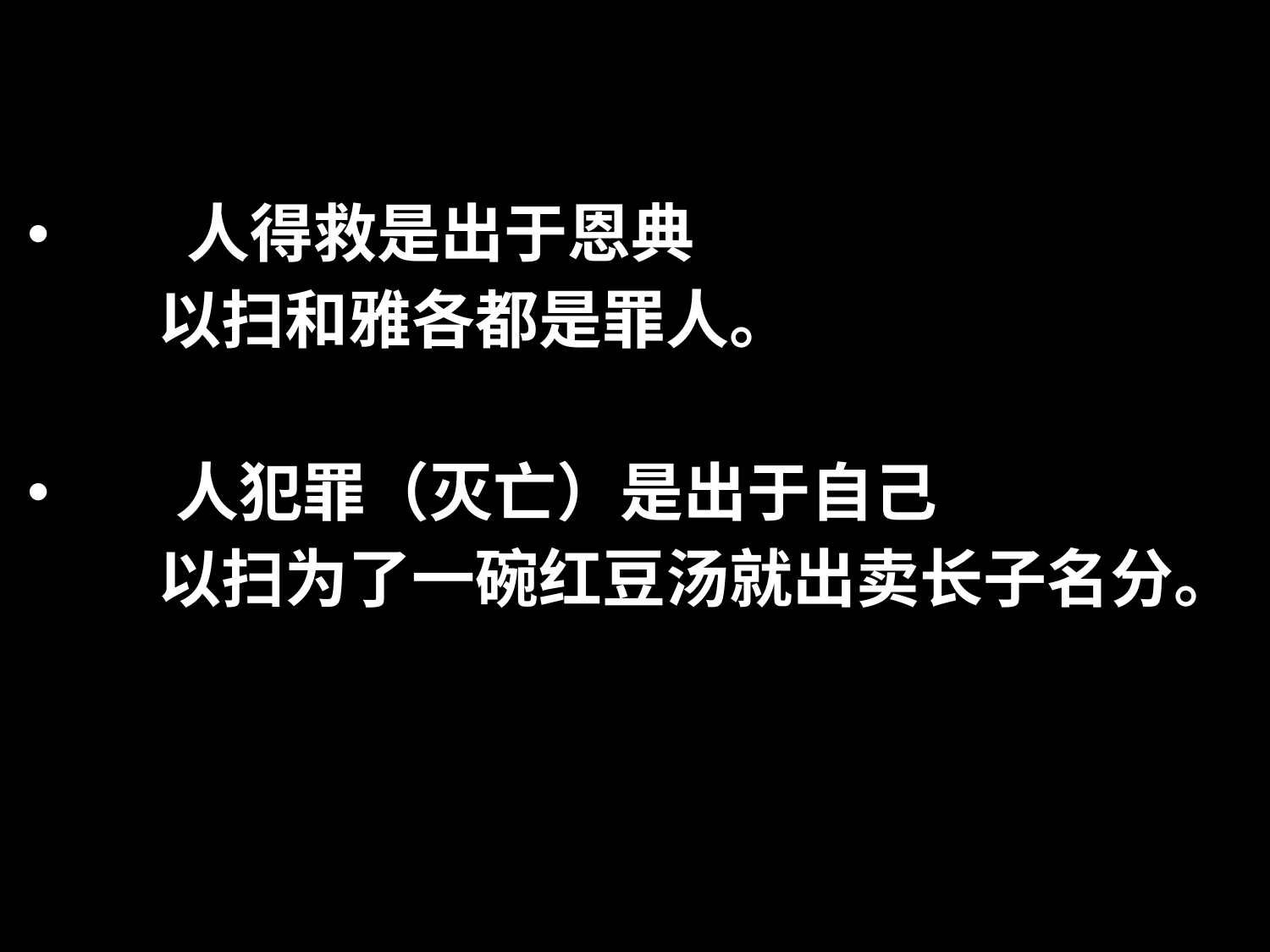

人得救是出于恩典
        以扫和雅各都是罪人。

       人犯罪（灭亡）是出于自己
        以扫为了一碗红豆汤就出卖长子名分。